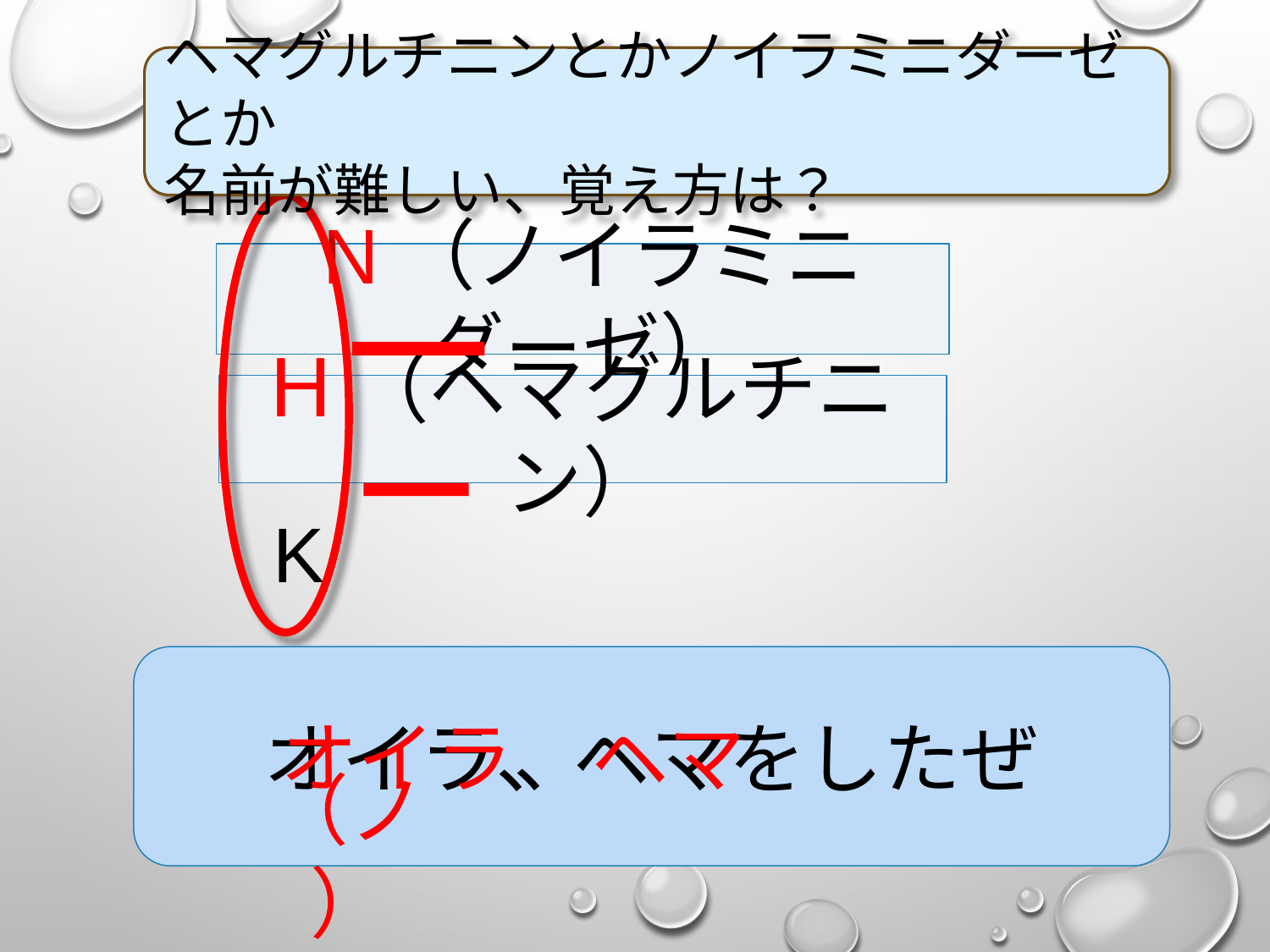

ヘマグルチニンとかノイラミニダーゼとか
名前が難しい、覚え方は？

K
 N（ノイラミニダーゼ）

H（ヘマグルチニン）
オイラ、ヘマをしたぜ
オイラ、ヘマ
（ノ）